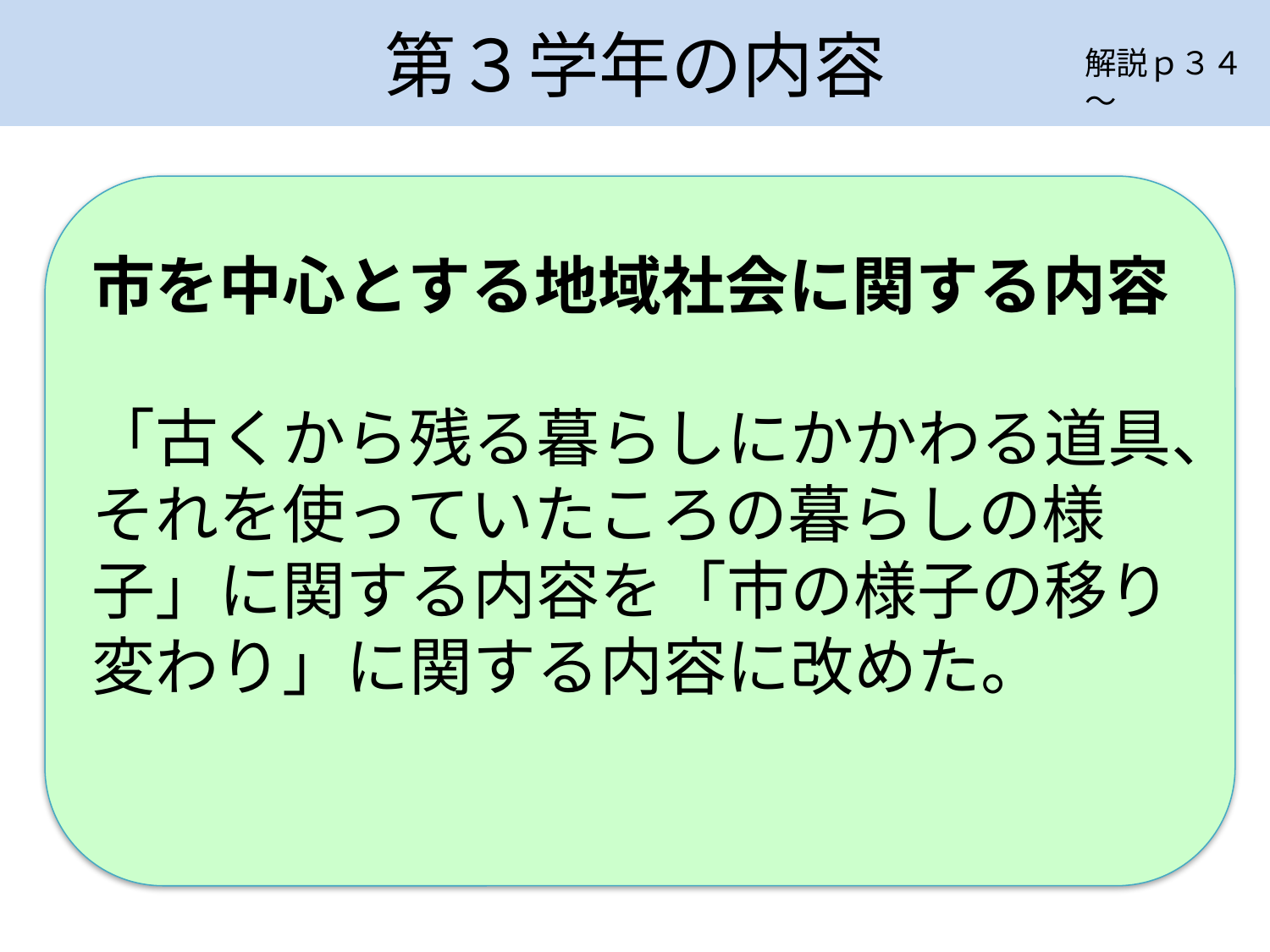

# 第３学年の内容
解説ｐ３４～
市を中心とする地域社会に関する内容

「古くから残る暮らしにかかわる道具、それを使っていたころの暮らしの様子」に関する内容を「市の様子の移り変わり」に関する内容に改めた。